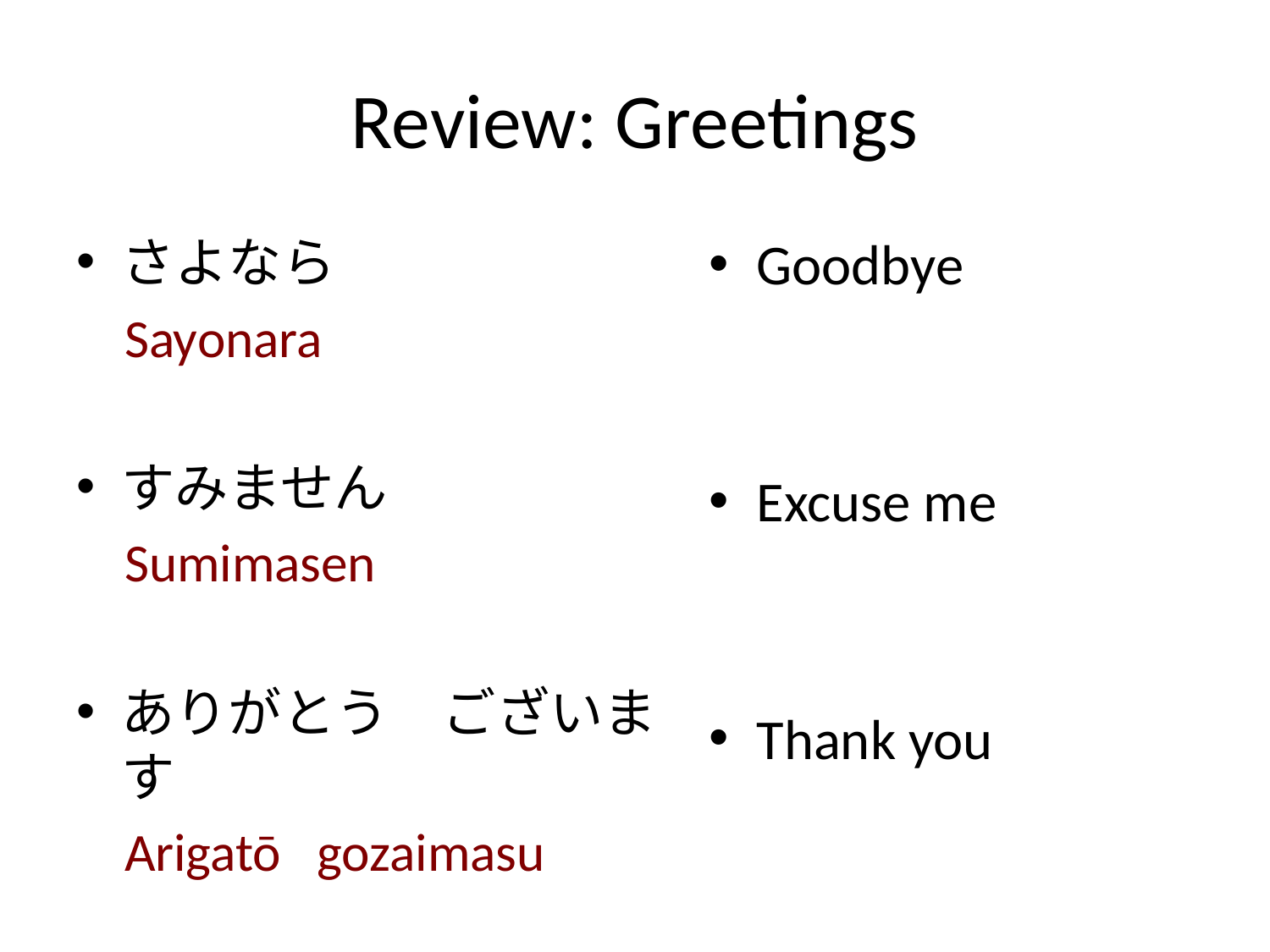

# Review: Greetings
さよなら
    Sayonara

すみません
    Sumimasen

ありがとう　ございます
    Arigatō   gozaimasu
Goodbye

Excuse me

Thank you